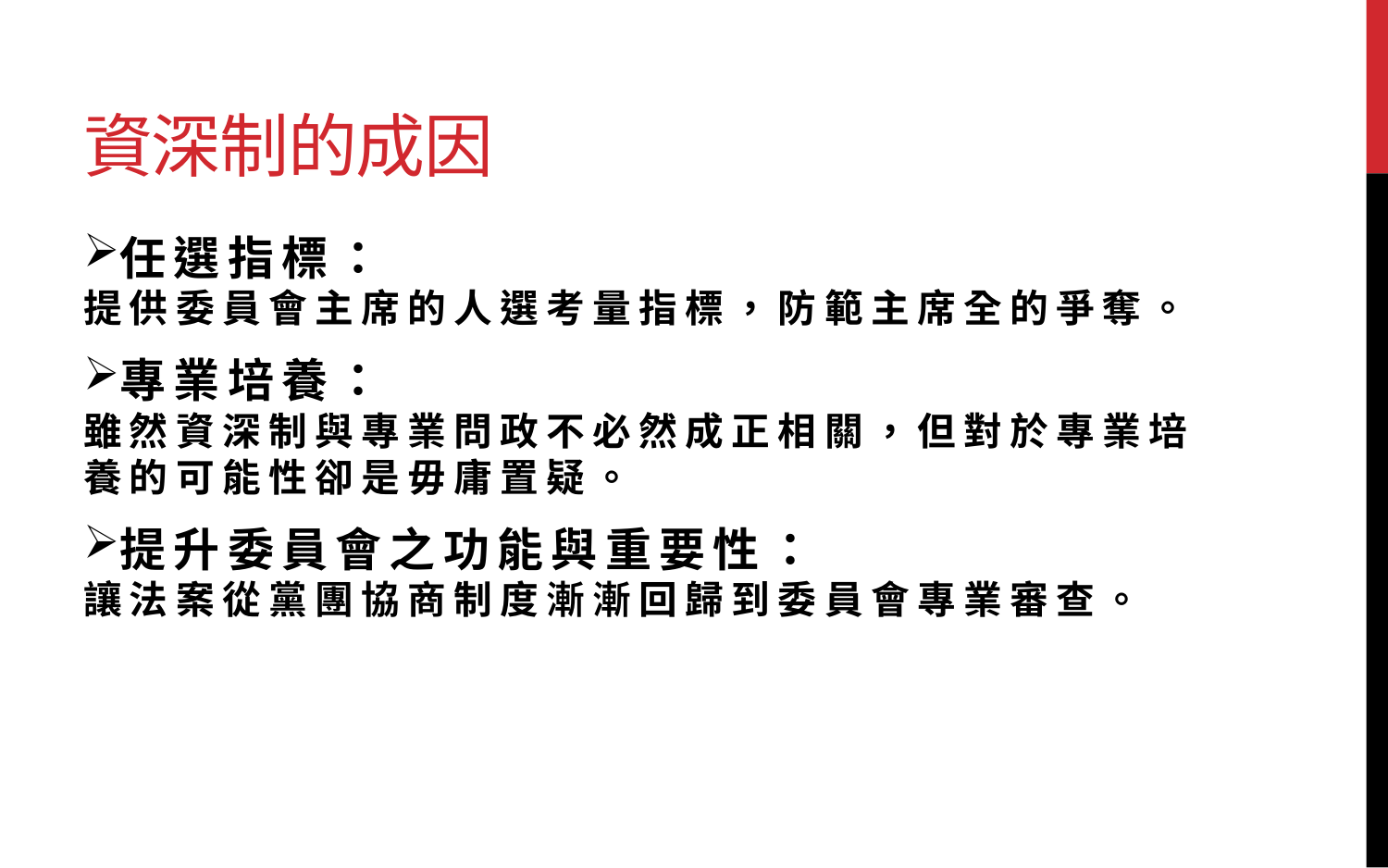

# 資深制的成因
任選指標：
提供委員會主席的人選考量指標，防範主席全的爭奪。
專業培養：
雖然資深制與專業問政不必然成正相關，但對於專業培養的可能性卻是毋庸置疑。
提升委員會之功能與重要性：
讓法案從黨團協商制度漸漸回歸到委員會專業審查。